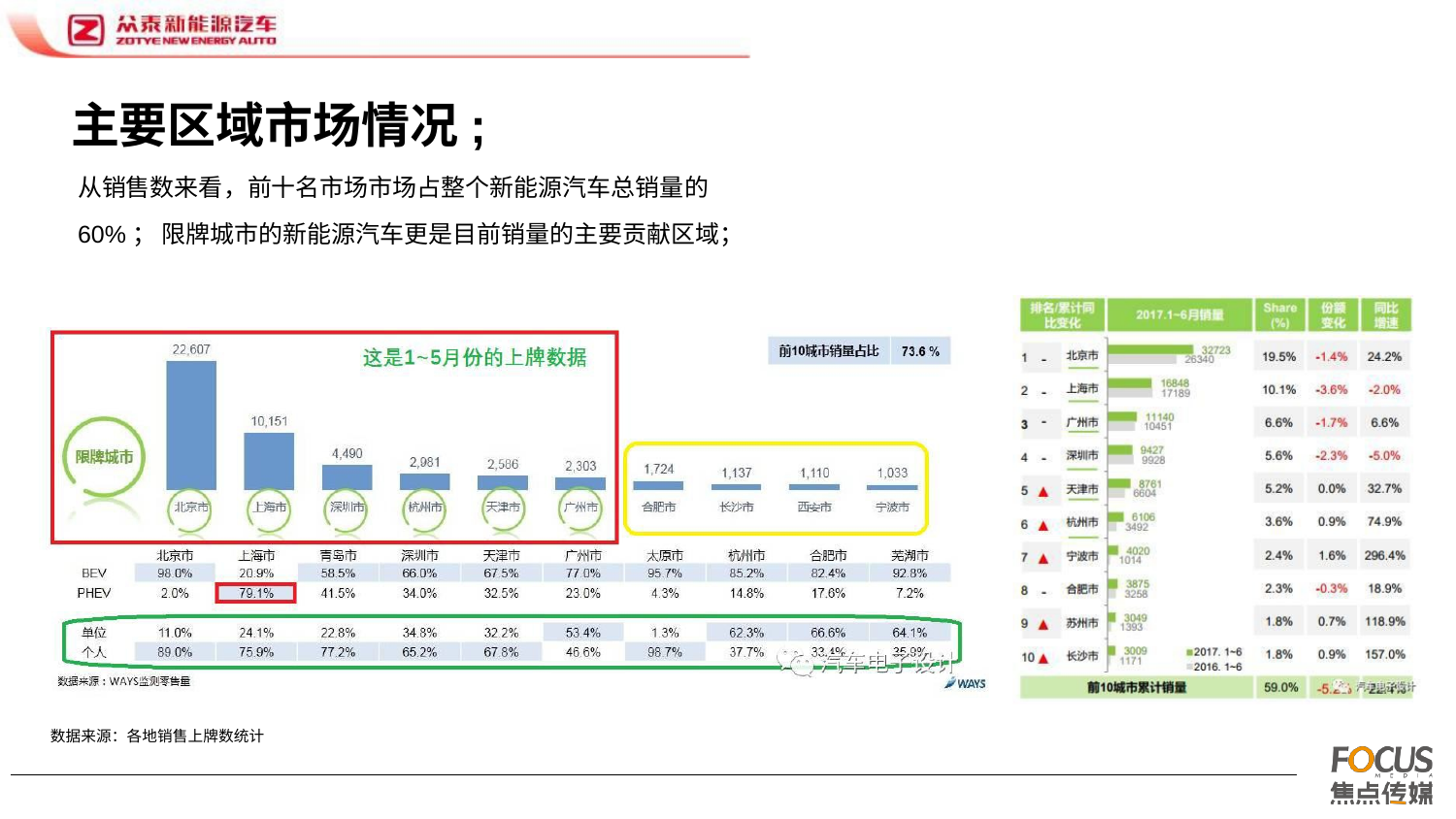

# 主要区域市场情况;
从销售数来看，前十名市场市场占整个新能源汽车总销量的60%； 限牌城市的新能源汽车更是目前销量的主要贡献区域；

数据来源：各地销售上牌数统计